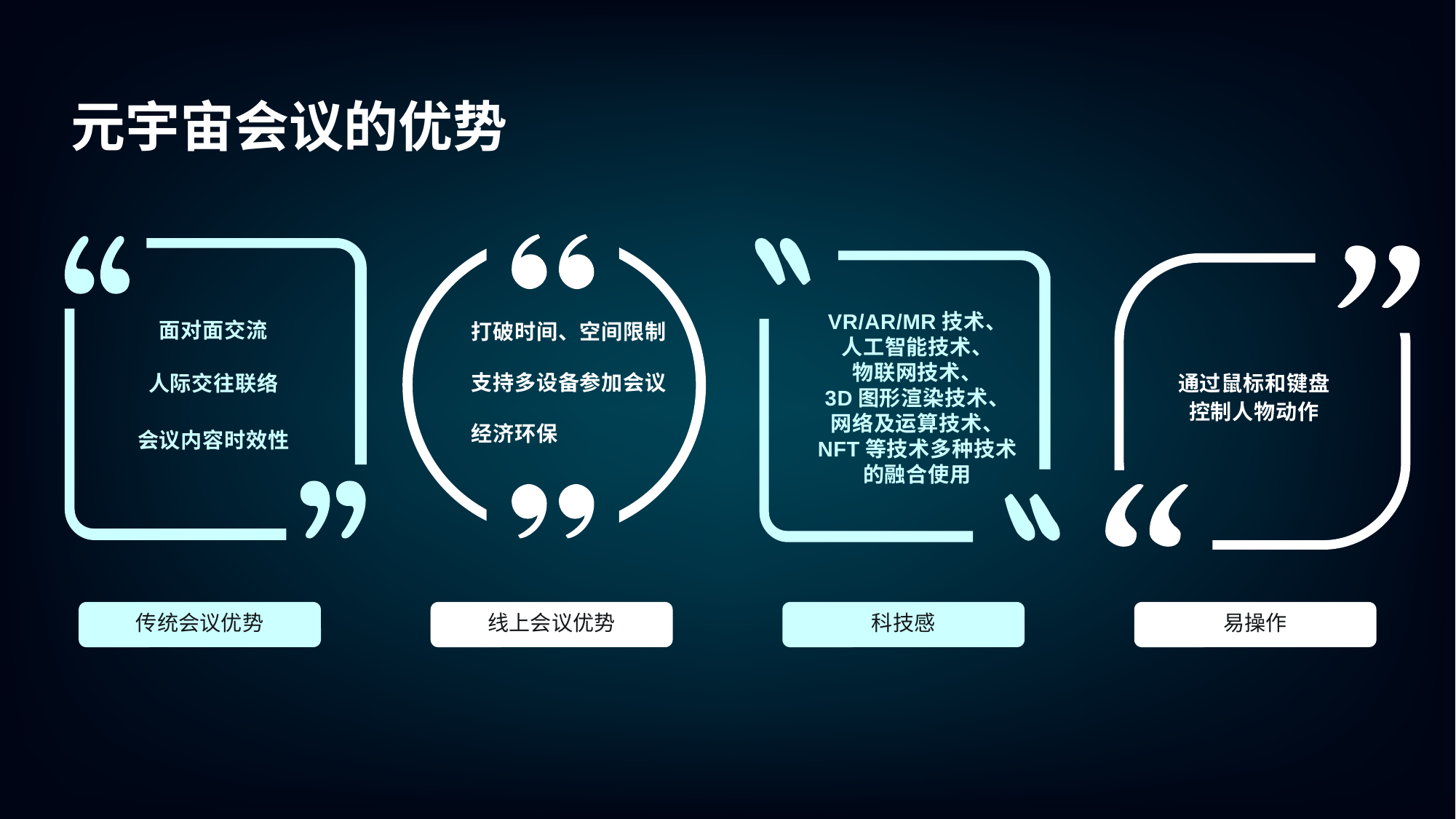

元宇宙会议的优势

面对面交流

人际交往联络

会议内容时效性

打破时间、空间限制

支持多设备参加会议

经济环保

通过鼠标和键盘
控制人物动作

传统会议优势
线上会议优势
科技感
易操作
VR/AR/MR技术、
人工智能技术、
物联网技术、
3D图形渲染技术、
网络及运算技术、
NFT等技术多种技术
的融合使用